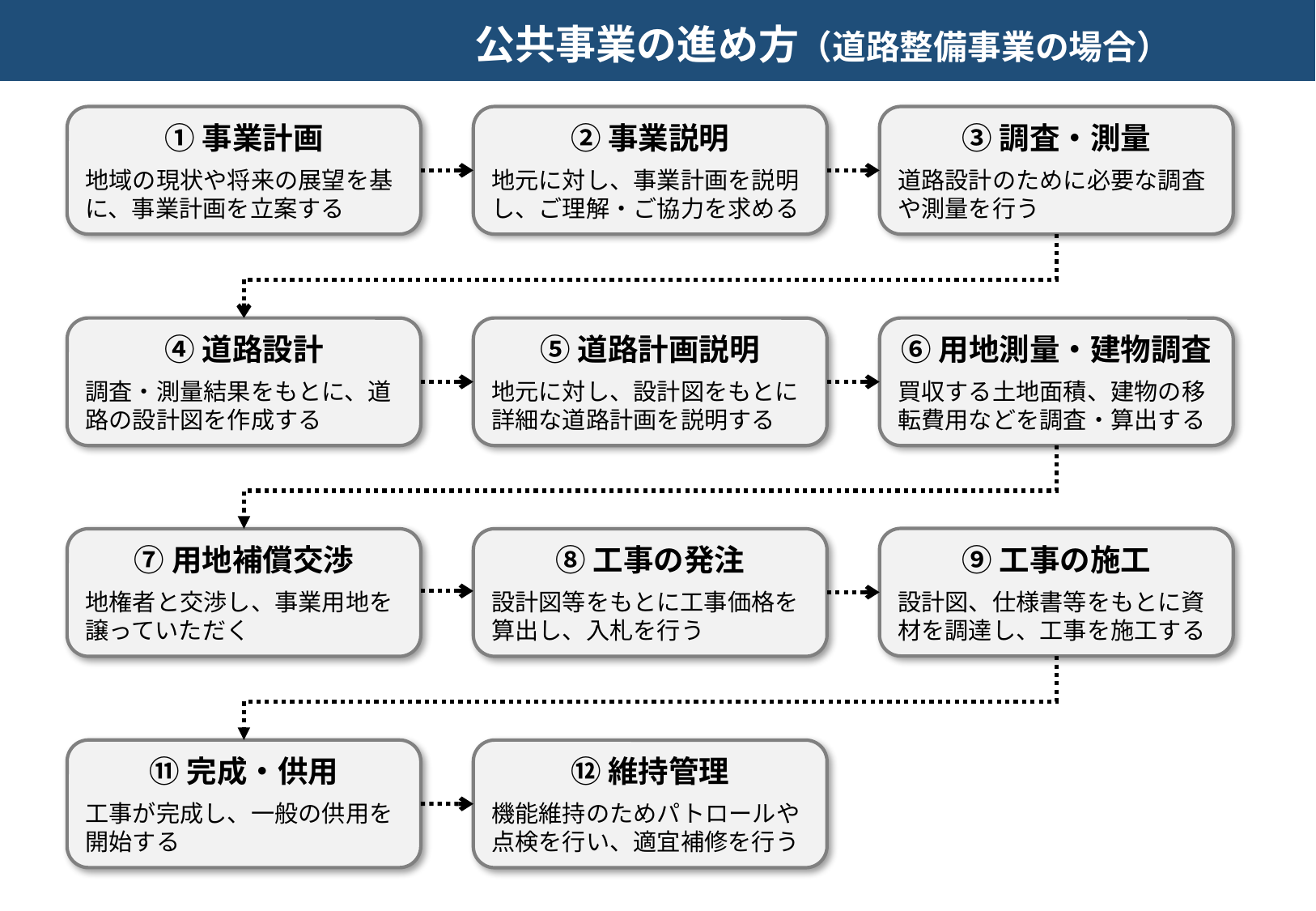

公共事業の進め方（道路整備事業の場合）
①事業計画
地域の現状や将来の展望を基に、事業計画を立案する
②事業説明
地元に対し、事業計画を説明し、ご理解・ご協力を求める
③調査・測量
道路設計のために必要な調査や測量を行う
④道路設計
調査・測量結果をもとに、道路の設計図を作成する
⑤道路計画説明
地元に対し、設計図をもとに詳細な道路計画を説明する
⑥用地測量・建物調査
買収する土地面積、建物の移転費用などを調査・算出する
⑨工事の施工
設計図、仕様書等をもとに資材を調達し、工事を施工する
⑦用地補償交渉
地権者と交渉し、事業用地を譲っていただく
⑧工事の発注
設計図等をもとに工事価格を算出し、入札を行う
⑪完成・供用
工事が完成し、一般の供用を開始する
⑫維持管理
機能維持のためパトロールや点検を行い、適宜補修を行う